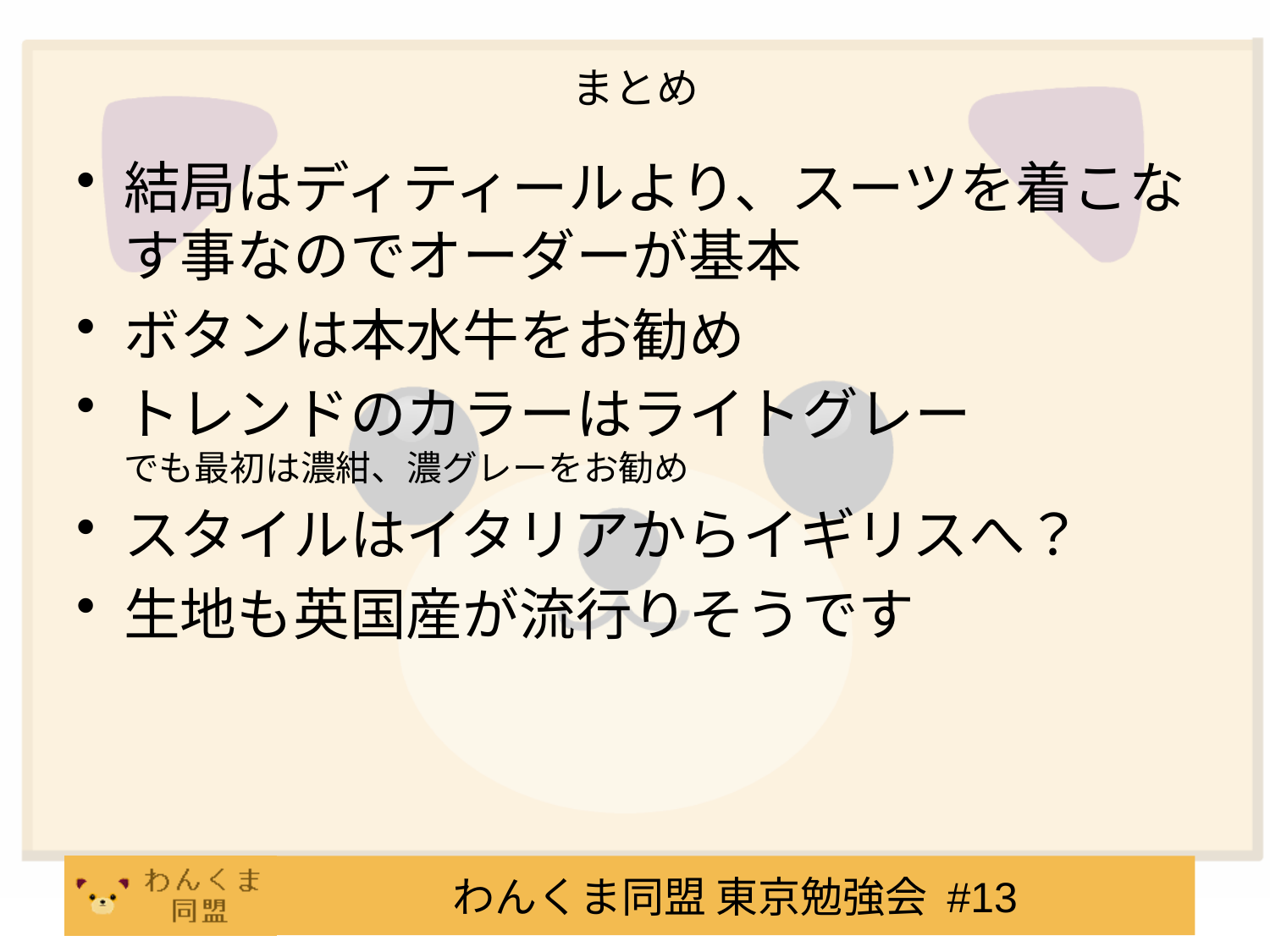

# まとめ
結局はディティールより、スーツを着こなす事なのでオーダーが基本
ボタンは本水牛をお勧め
トレンドのカラーはライトグレー
でも最初は濃紺、濃グレーをお勧め
スタイルはイタリアからイギリスへ？
生地も英国産が流行りそうです